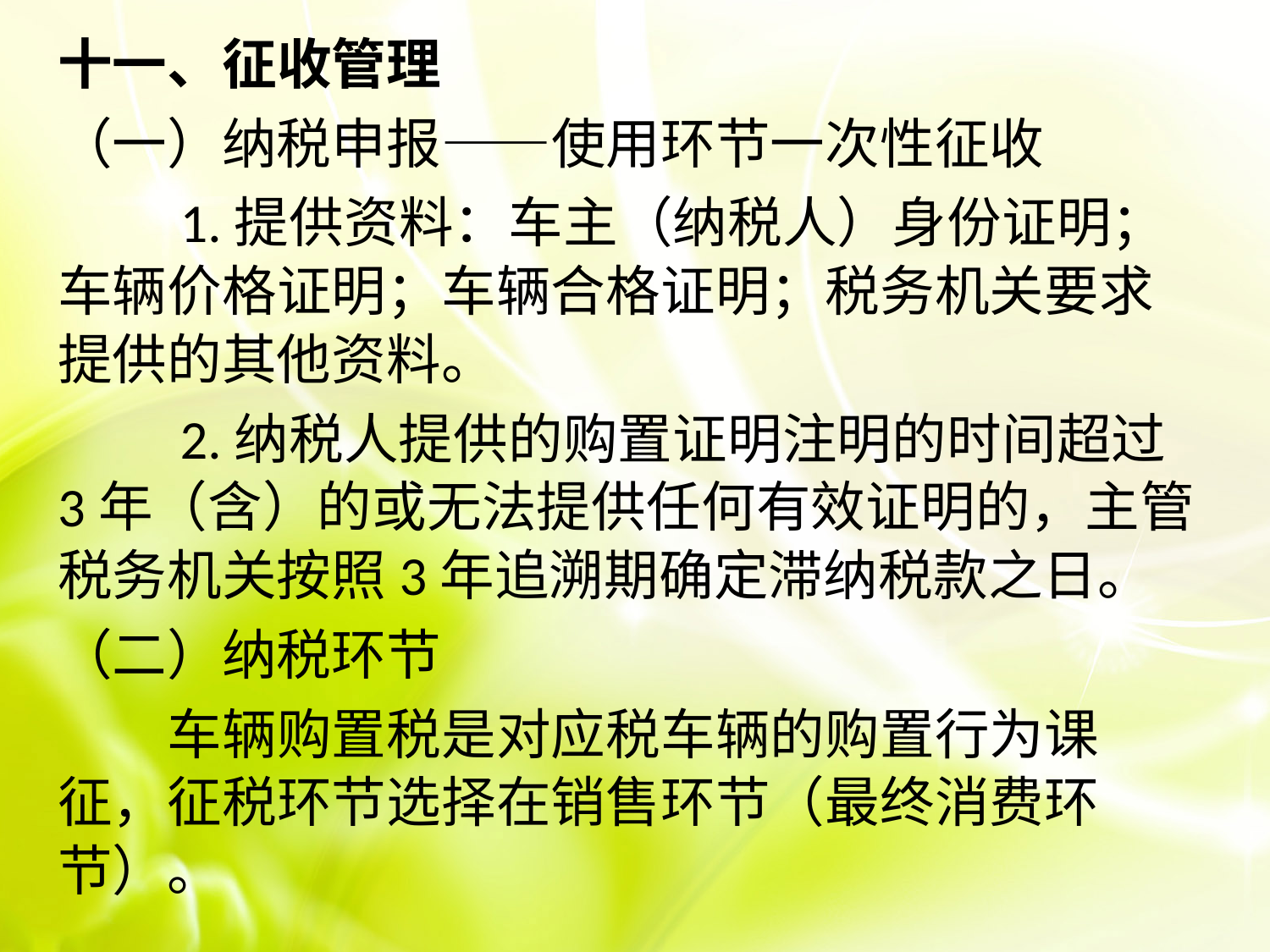

十一、征收管理
（一）纳税申报——使用环节一次性征收
　　1.提供资料：车主（纳税人）身份证明；车辆价格证明；车辆合格证明；税务机关要求提供的其他资料。
　　2.纳税人提供的购置证明注明的时间超过3年（含）的或无法提供任何有效证明的，主管税务机关按照3年追溯期确定滞纳税款之日。
（二）纳税环节
　　车辆购置税是对应税车辆的购置行为课征，征税环节选择在销售环节（最终消费环节）。